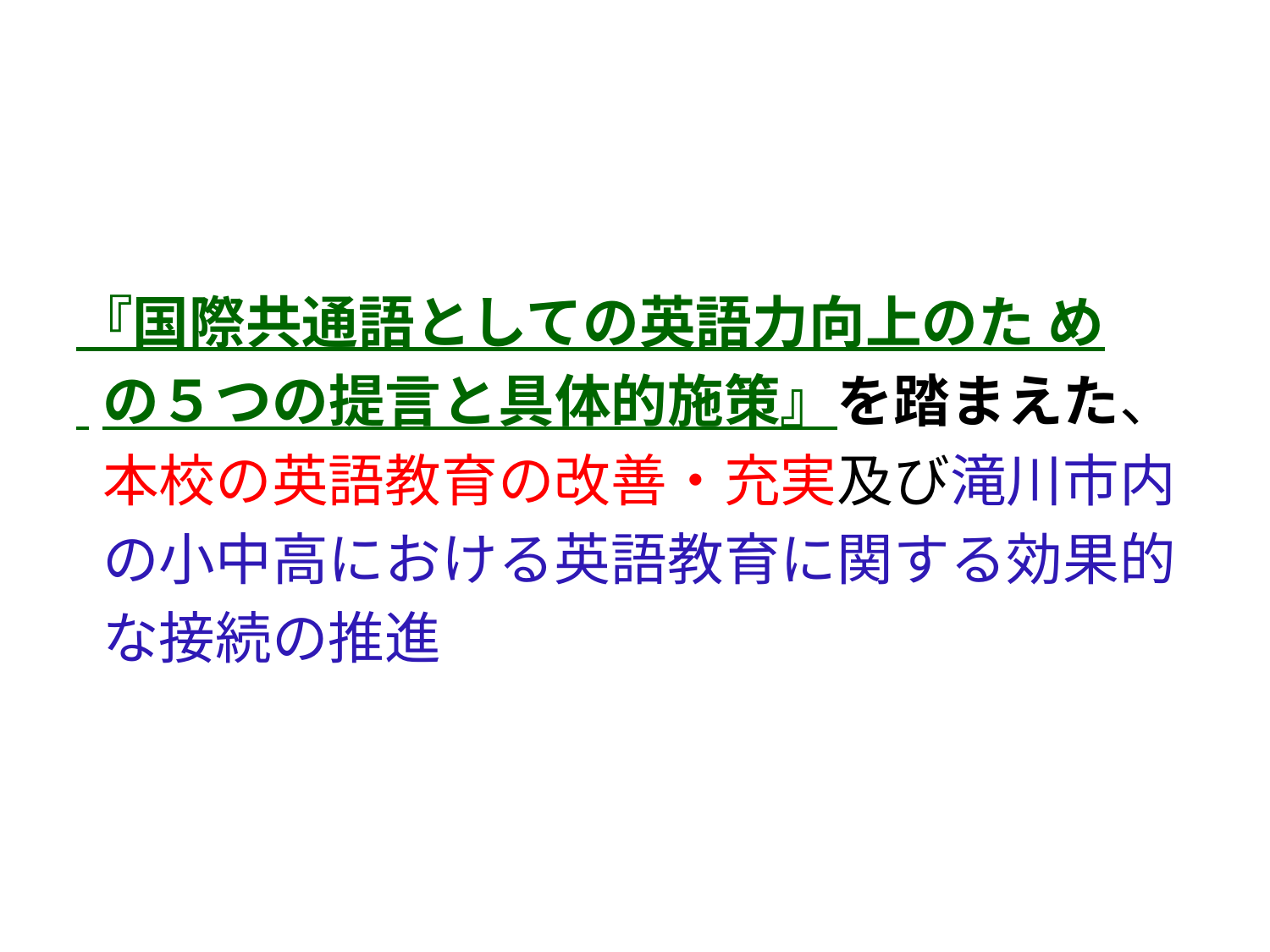

#

『国際共通語としての英語力向上のた め
 の５つの提言と具体的施策』を踏まえた、
 本校の英語教育の改善・充実及び滝川市内
 の小中高における英語教育に関する効果的
 な接続の推進